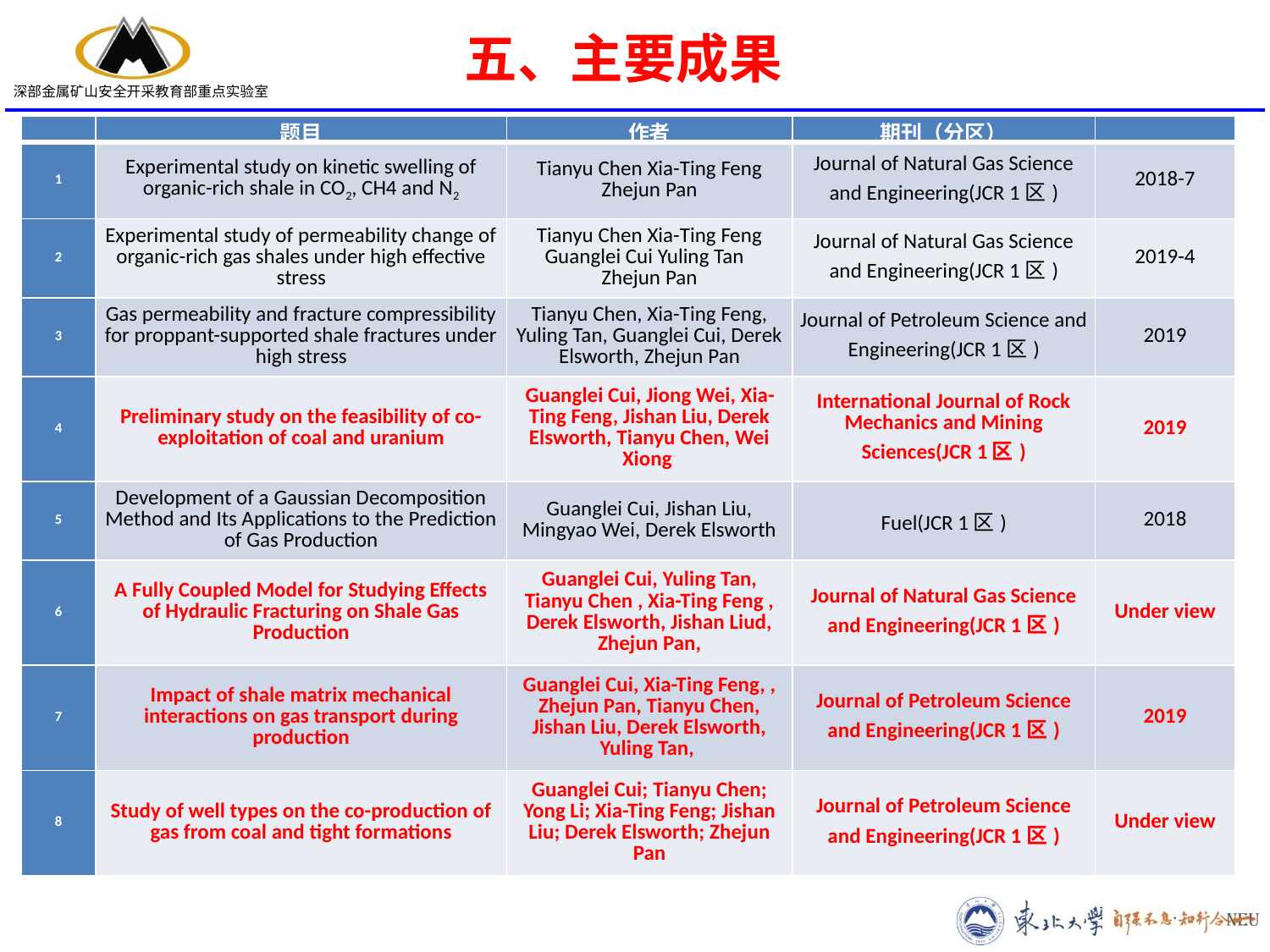

五、主要成果
|  | 题目 | 作者 | 期刊（分区） |  |
| --- | --- | --- | --- | --- |
| 1 | Experimental study on kinetic swelling of organic-rich shale in CO2, CH4 and N2 | Tianyu Chen Xia-Ting Feng Zhejun Pan | Journal of Natural Gas Science and Engineering(JCR 1区) | 2018-7 |
| 2 | Experimental study of permeability change of organic-rich gas shales under high effective stress | Tianyu Chen Xia-Ting Feng Guanglei Cui Yuling Tan Zhejun Pan | Journal of Natural Gas Science and Engineering(JCR 1区) | 2019-4 |
| 3 | Gas permeability and fracture compressibility for proppant-supported shale fractures under high stress | Tianyu Chen, Xia-Ting Feng, Yuling Tan, Guanglei Cui, Derek Elsworth, Zhejun Pan | Journal of Petroleum Science and Engineering(JCR 1区) | 2019 |
| 4 | Preliminary study on the feasibility of co-exploitation of coal and uranium | Guanglei Cui, Jiong Wei, Xia-Ting Feng, Jishan Liu, Derek Elsworth, Tianyu Chen, Wei Xiong | International Journal of Rock Mechanics and Mining Sciences(JCR 1区) | 2019 |
| 5 | Development of a Gaussian Decomposition Method and Its Applications to the Prediction of Gas Production | Guanglei Cui, Jishan Liu, Mingyao Wei, Derek Elsworth | Fuel(JCR 1区) | 2018 |
| 6 | A Fully Coupled Model for Studying Effects of Hydraulic Fracturing on Shale Gas Production | Guanglei Cui, Yuling Tan, Tianyu Chen , Xia-Ting Feng , Derek Elsworth, Jishan Liud, Zhejun Pan, | Journal of Natural Gas Science and Engineering(JCR 1区) | Under view |
| 7 | Impact of shale matrix mechanical interactions on gas transport during production | Guanglei Cui, Xia-Ting Feng, , Zhejun Pan, Tianyu Chen, Jishan Liu, Derek Elsworth, Yuling Tan, | Journal of Petroleum Science and Engineering(JCR 1区) | 2019 |
| 8 | Study of well types on the co-production of gas from coal and tight formations | Guanglei Cui; Tianyu Chen; Yong Li; Xia-Ting Feng; Jishan Liu; Derek Elsworth; Zhejun Pan | Journal of Petroleum Science and Engineering(JCR 1区) | Under view |